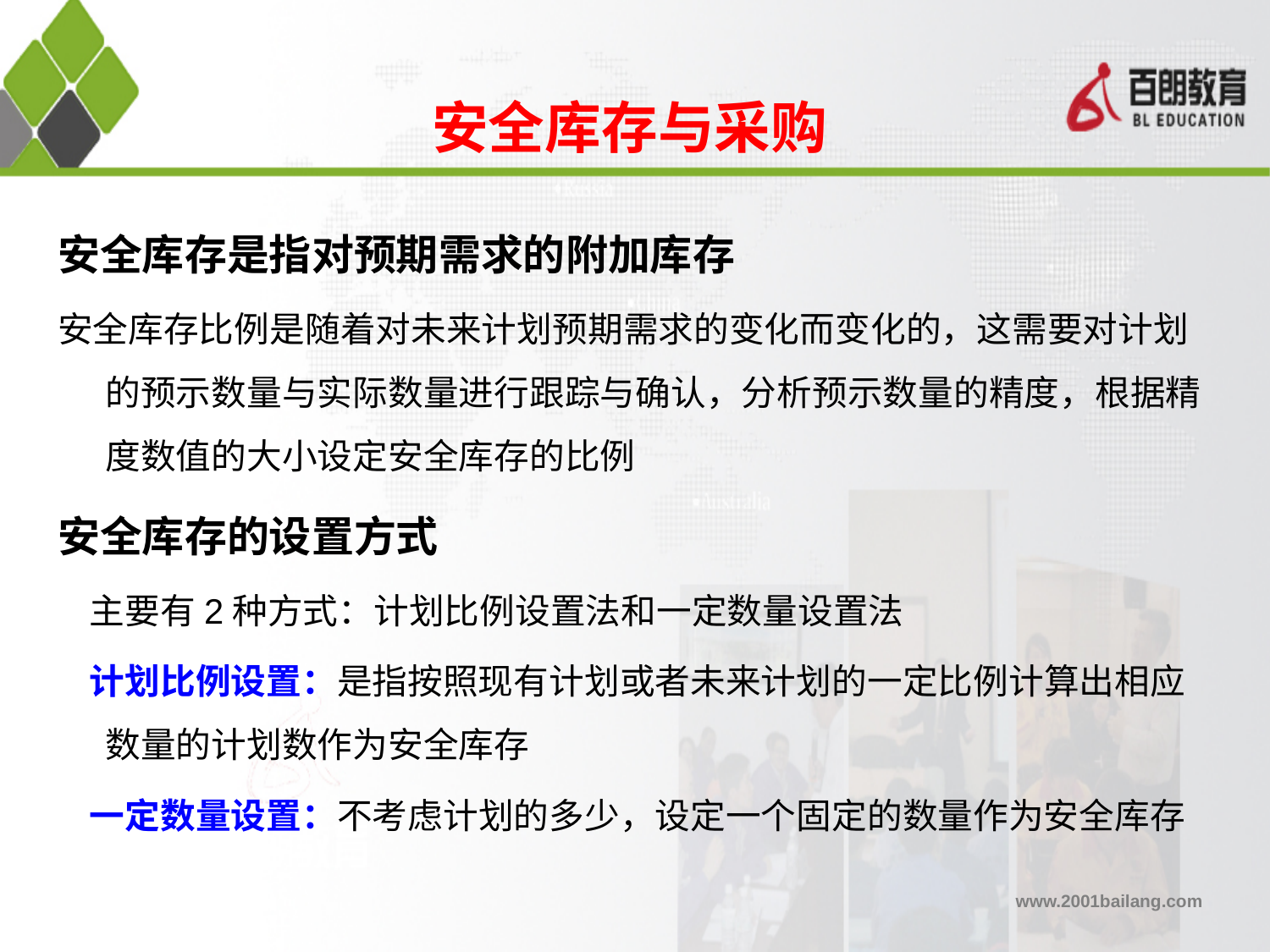

安全库存与采购
安全库存是指对预期需求的附加库存
安全库存比例是随着对未来计划预期需求的变化而变化的，这需要对计划的预示数量与实际数量进行跟踪与确认，分析预示数量的精度，根据精度数值的大小设定安全库存的比例
安全库存的设置方式
   主要有2种方式：计划比例设置法和一定数量设置法
   计划比例设置：是指按照现有计划或者未来计划的一定比例计算出相应数量的计划数作为安全库存
   一定数量设置：不考虑计划的多少，设定一个固定的数量作为安全库存